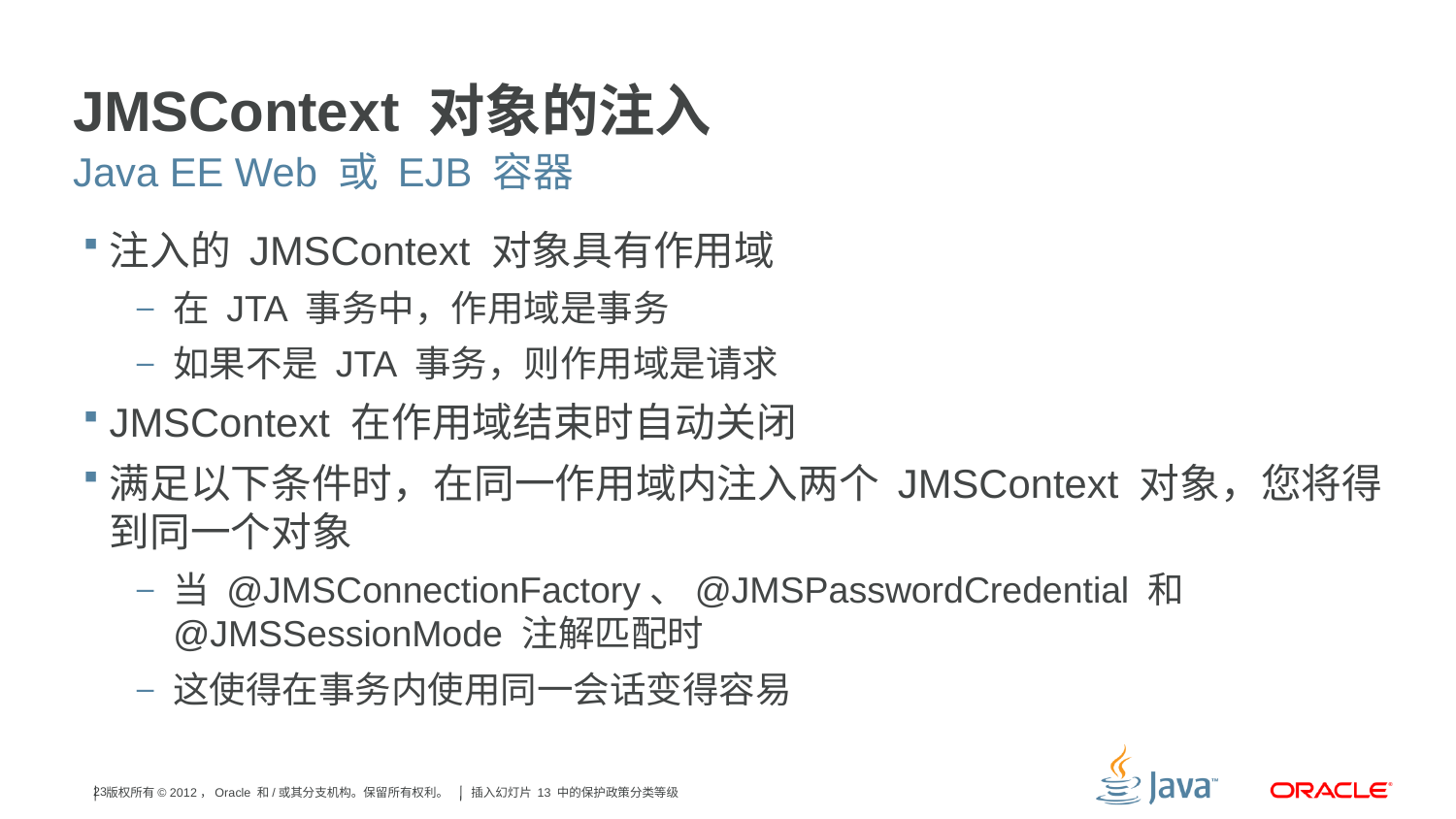

# JMSContext 对象的注入
Java EE Web 或 EJB 容器
注入的 JMSContext 对象具有作用域
在 JTA 事务中，作用域是事务
如果不是 JTA 事务，则作用域是请求
JMSContext 在作用域结束时自动关闭
满足以下条件时，在同一作用域内注入两个 JMSContext 对象，您将得到同一个对象
当 @JMSConnectionFactory、@JMSPasswordCredential 和 @JMSSessionMode 注解匹配时
这使得在事务内使用同一会话变得容易